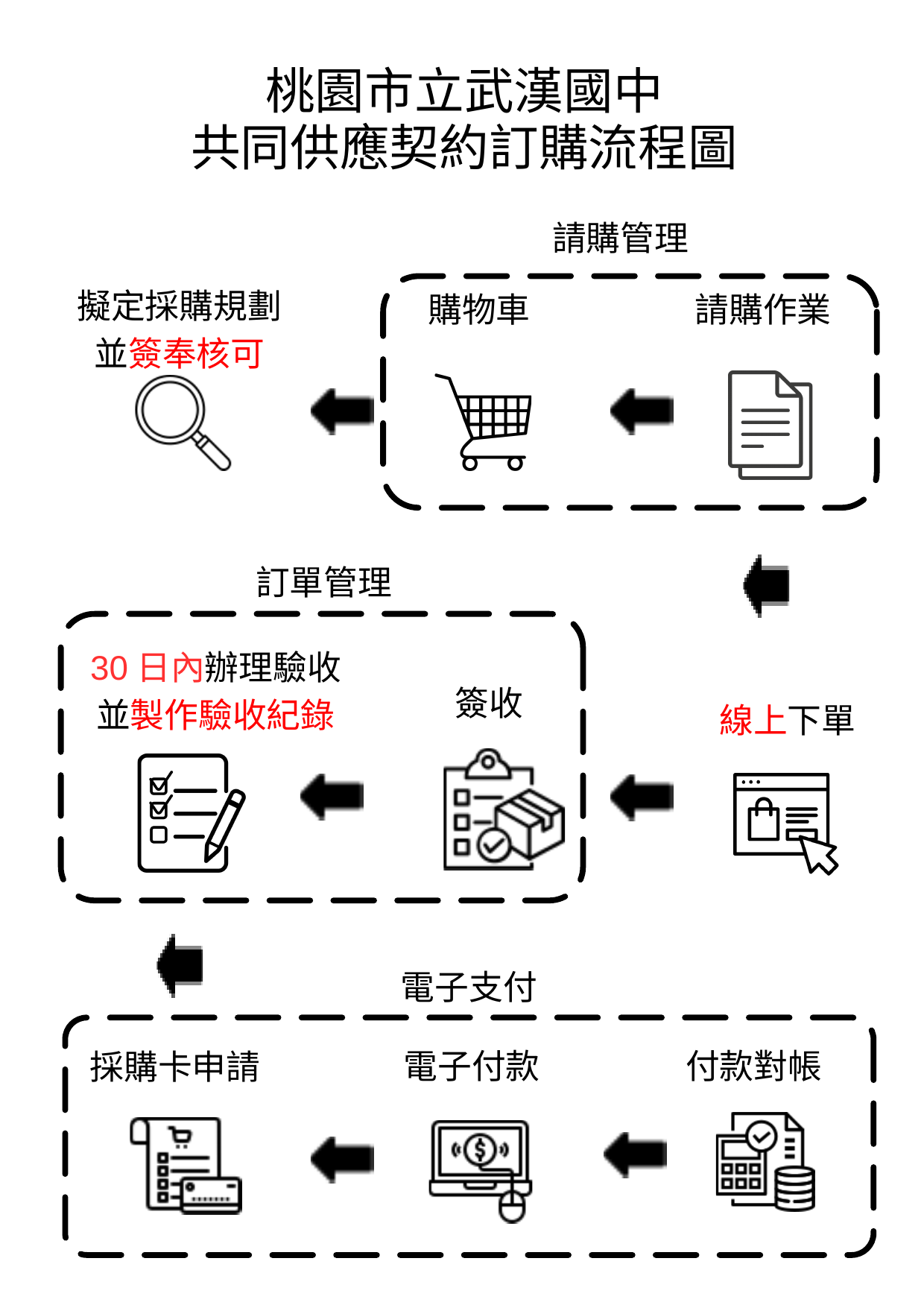

桃園市立武漢國中
共同供應契約訂購流程圖
請購管理

擬定採購規劃並簽奉核可
購物車
請購作業

訂單管理

30日內辦理驗收並製作驗收紀錄
簽收
線上下單

電子支付

電子付款
付款對帳
採購卡申請